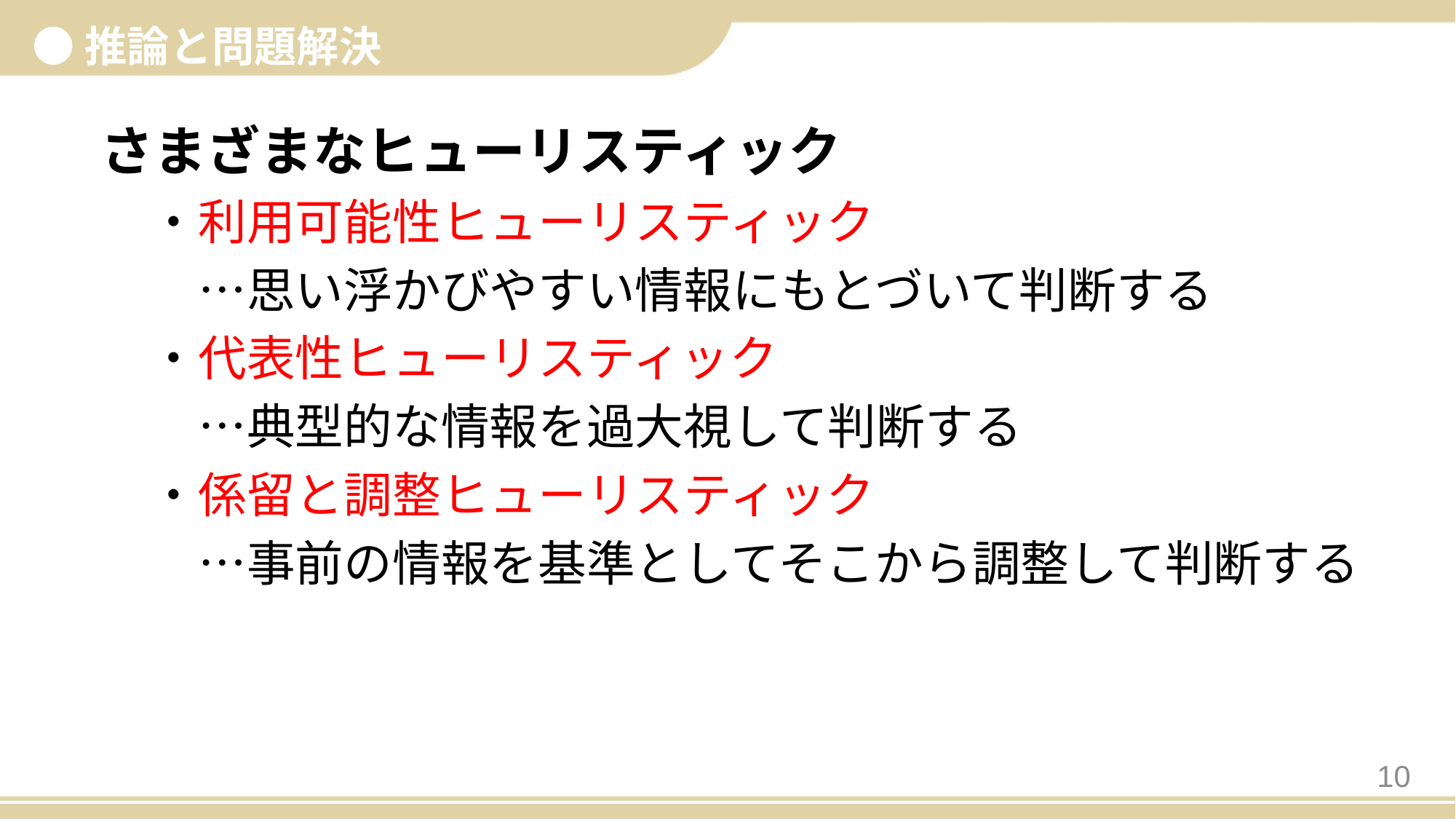

●推論と問題解決
さまざまなヒューリスティック
　・利用可能性ヒューリスティック
　　…思い浮かびやすい情報にもとづいて判断する
　・代表性ヒューリスティック
　　…典型的な情報を過大視して判断する
　・係留と調整ヒューリスティック
　　…事前の情報を基準としてそこから調整して判断する